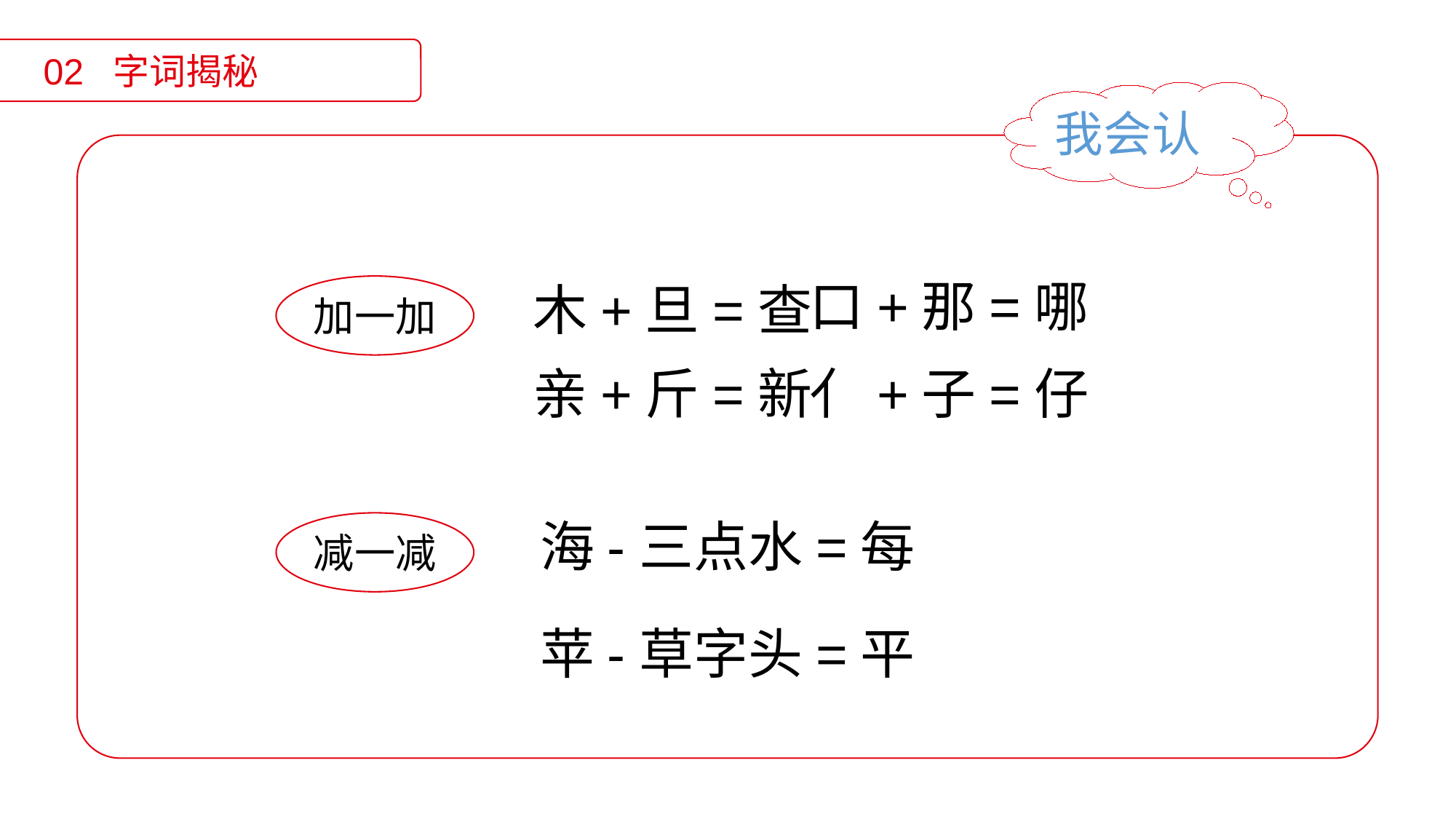

02  字词揭秘
我会认

口+那=哪
木+旦=查

加一加
亲+斤=新
亻+子=仔
海-三点水=每

减一减
苹-草字头=平